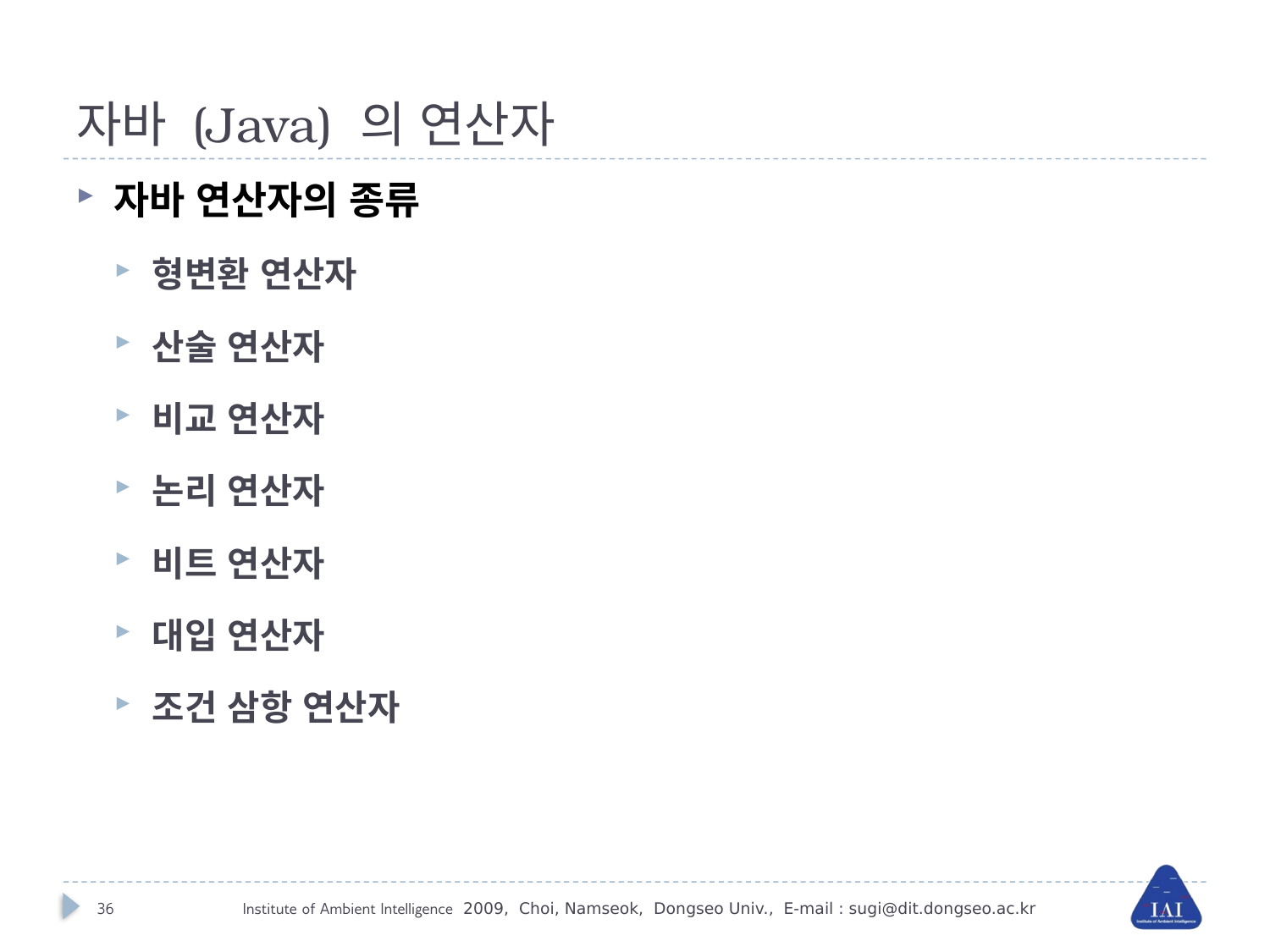

# 자바 (Java) 의 연산자
자바 연산자의 종류
형변환 연산자
산술 연산자
비교 연산자
논리 연산자
비트 연산자
대입 연산자
조건 삼항 연산자